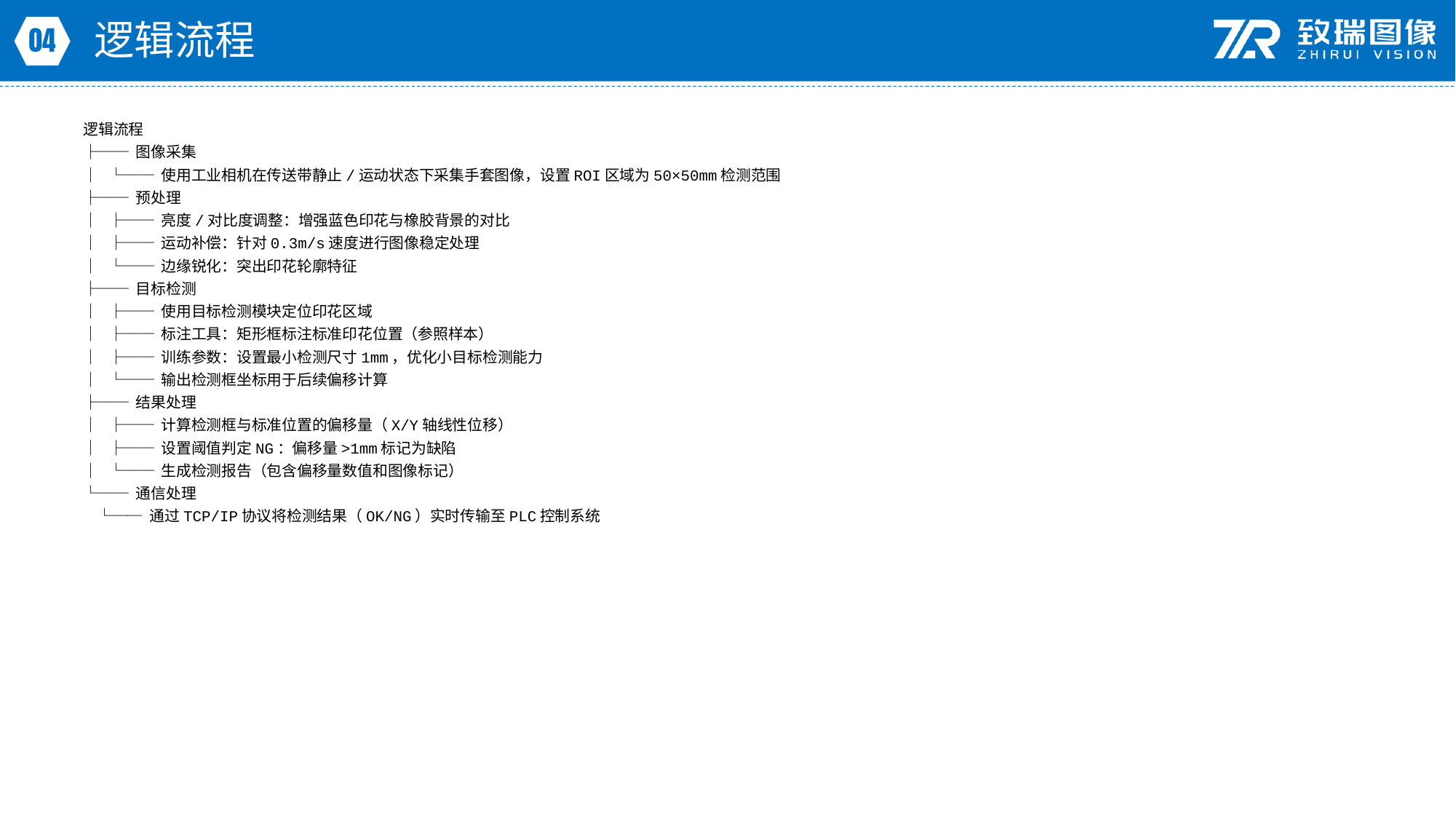

逻辑流程
04

逻辑流程
├── 图像采集
│   └── 使用工业相机在传送带静止/运动状态下采集手套图像，设置ROI区域为50×50mm检测范围
├── 预处理
│   ├── 亮度/对比度调整：增强蓝色印花与橡胶背景的对比
│   ├── 运动补偿：针对0.3m/s速度进行图像稳定处理
│   └── 边缘锐化：突出印花轮廓特征
├── 目标检测
│   ├── 使用目标检测模块定位印花区域
│   ├── 标注工具：矩形框标注标准印花位置（参照样本）
│   ├── 训练参数：设置最小检测尺寸1mm，优化小目标检测能力
│   └── 输出检测框坐标用于后续偏移计算
├── 结果处理
│   ├── 计算检测框与标准位置的偏移量（X/Y轴线性位移）
│   ├── 设置阈值判定NG：偏移量>1mm标记为缺陷
│   └── 生成检测报告（包含偏移量数值和图像标记）
└── 通信处理
    └── 通过TCP/IP协议将检测结果（OK/NG）实时传输至PLC控制系统